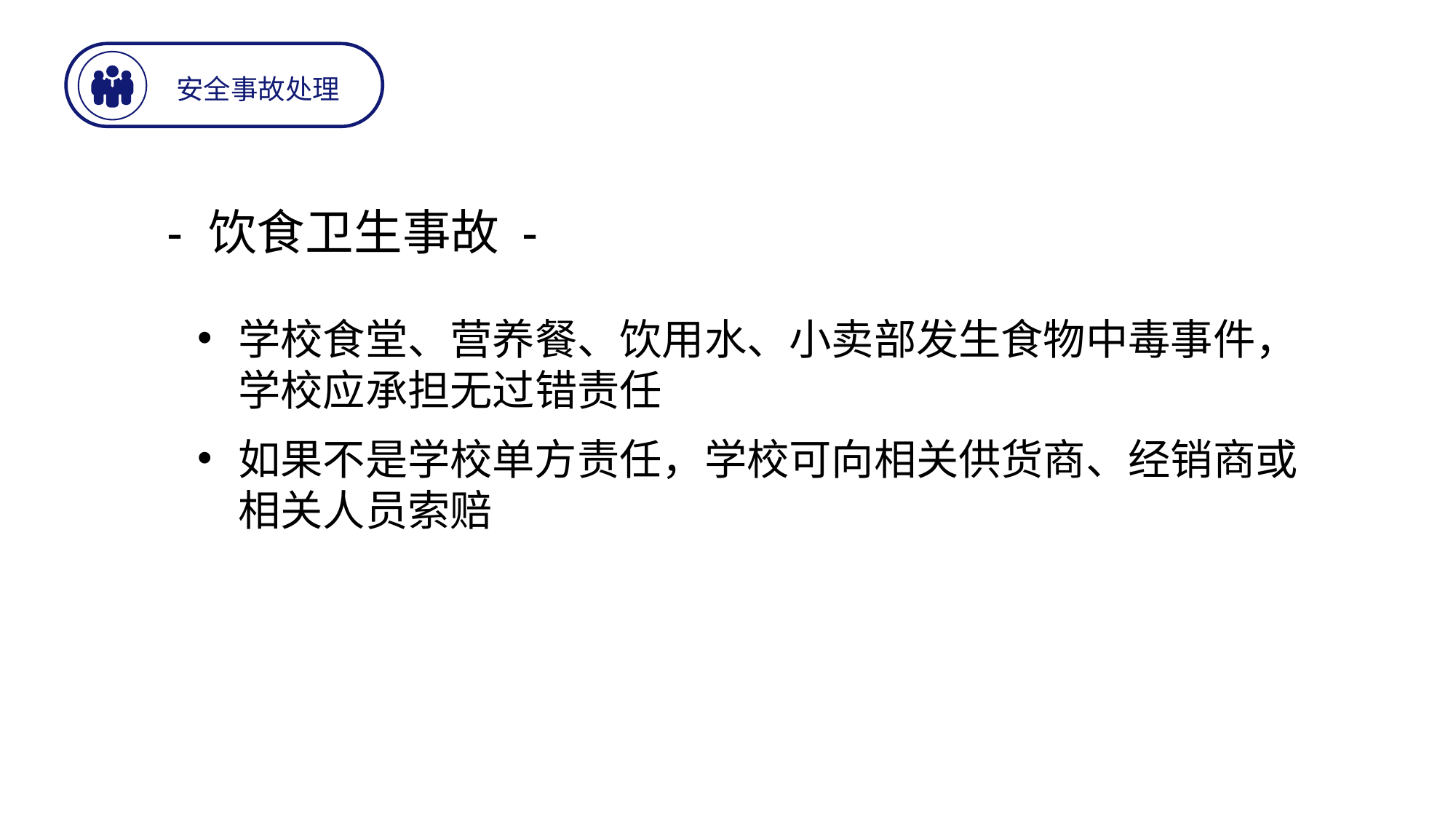

安全事故处理
- 饮食卫生事故 -
学校食堂、营养餐、饮用水、小卖部发生食物中毒事件，学校应承担无过错责任
如果不是学校单方责任，学校可向相关供货商、经销商或相关人员索赔